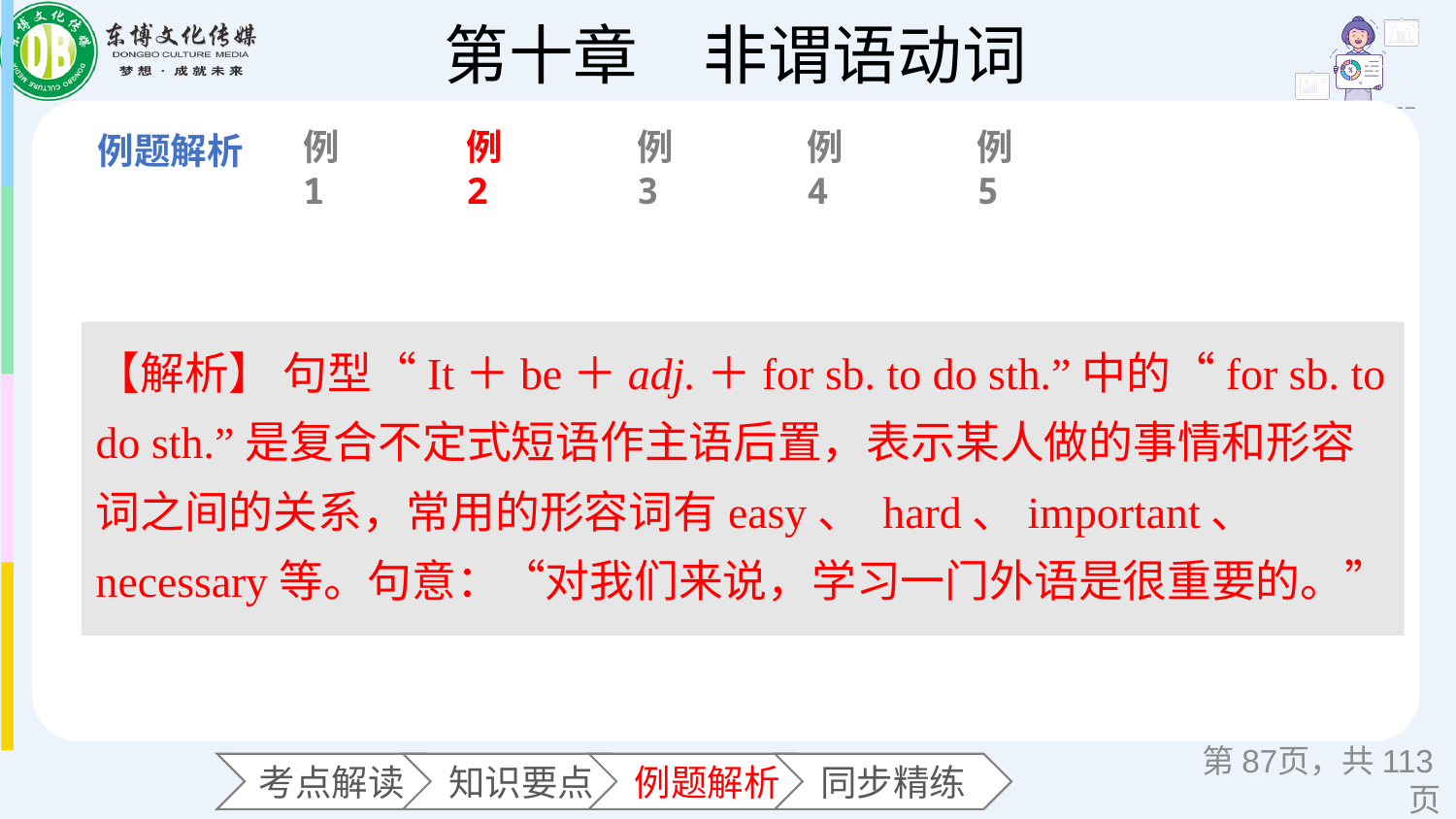

例1
例2
例3
例4
例5
【解析】 句型“It＋be＋adj.＋for sb. to do sth.”中的“for sb. to do sth.”是复合不定式短语作主语后置，表示某人做的事情和形容词之间的关系，常用的形容词有easy、 hard、important、 necessary等。句意：“对我们来说，学习一门外语是很重要的。”
第87页，共113页